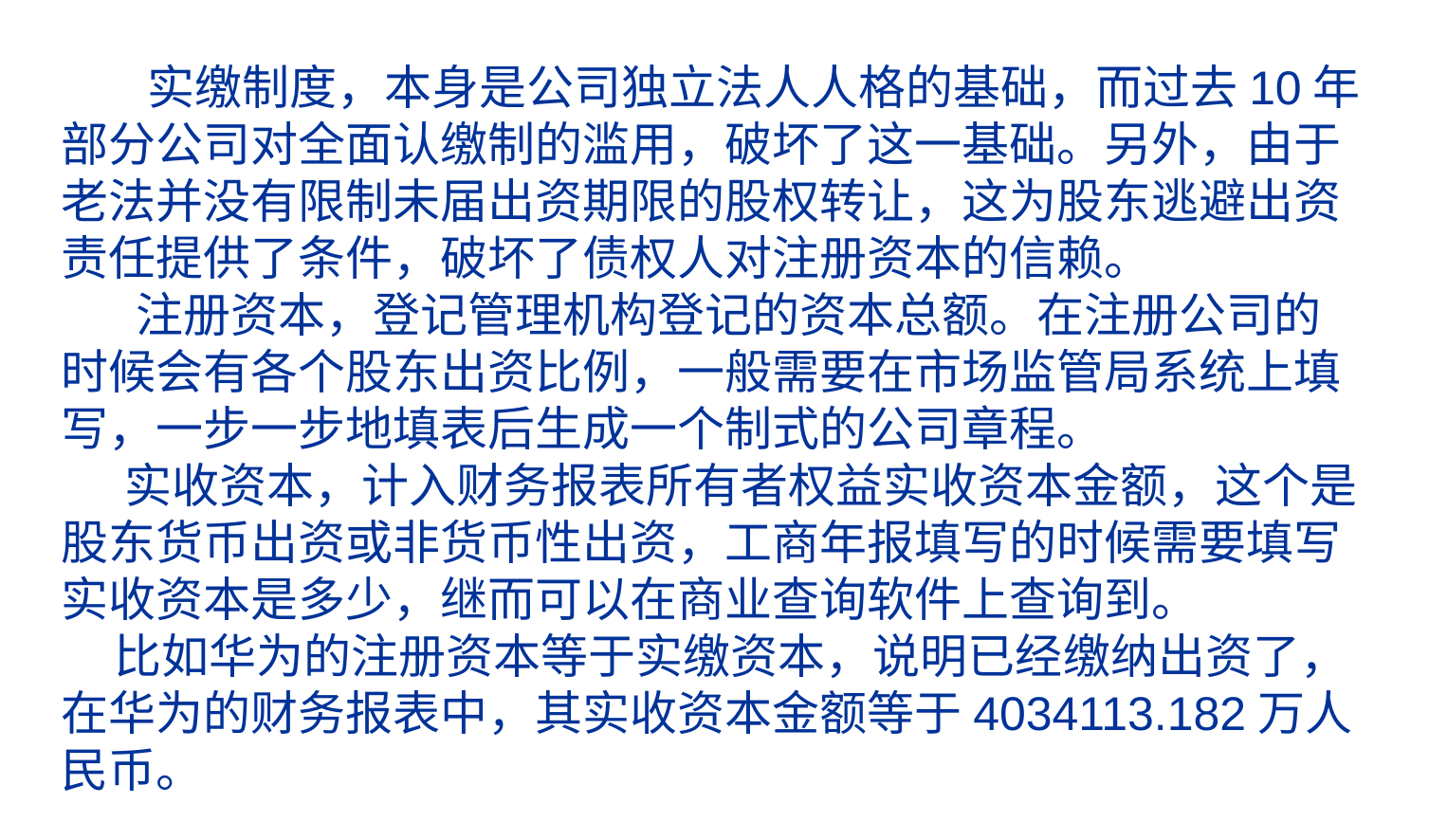

# 实缴制度，本身是公司独立法人人格的基础，而过去10年部分公司对全面认缴制的滥用，破坏了这一基础。另外，由于老法并没有限制未届出资期限的股权转让，这为股东逃避出资责任提供了条件，破坏了债权人对注册资本的信赖。 注册资本，登记管理机构登记的资本总额。在注册公司的时候会有各个股东出资比例，一般需要在市场监管局系统上填写，一步一步地填表后生成一个制式的公司章程。 实收资本，计入财务报表所有者权益实收资本金额，这个是股东货币出资或非货币性出资，工商年报填写的时候需要填写实收资本是多少，继而可以在商业查询软件上查询到。 比如华为的注册资本等于实缴资本，说明已经缴纳出资了，在华为的财务报表中，其实收资本金额等于4034113.182万人民币。